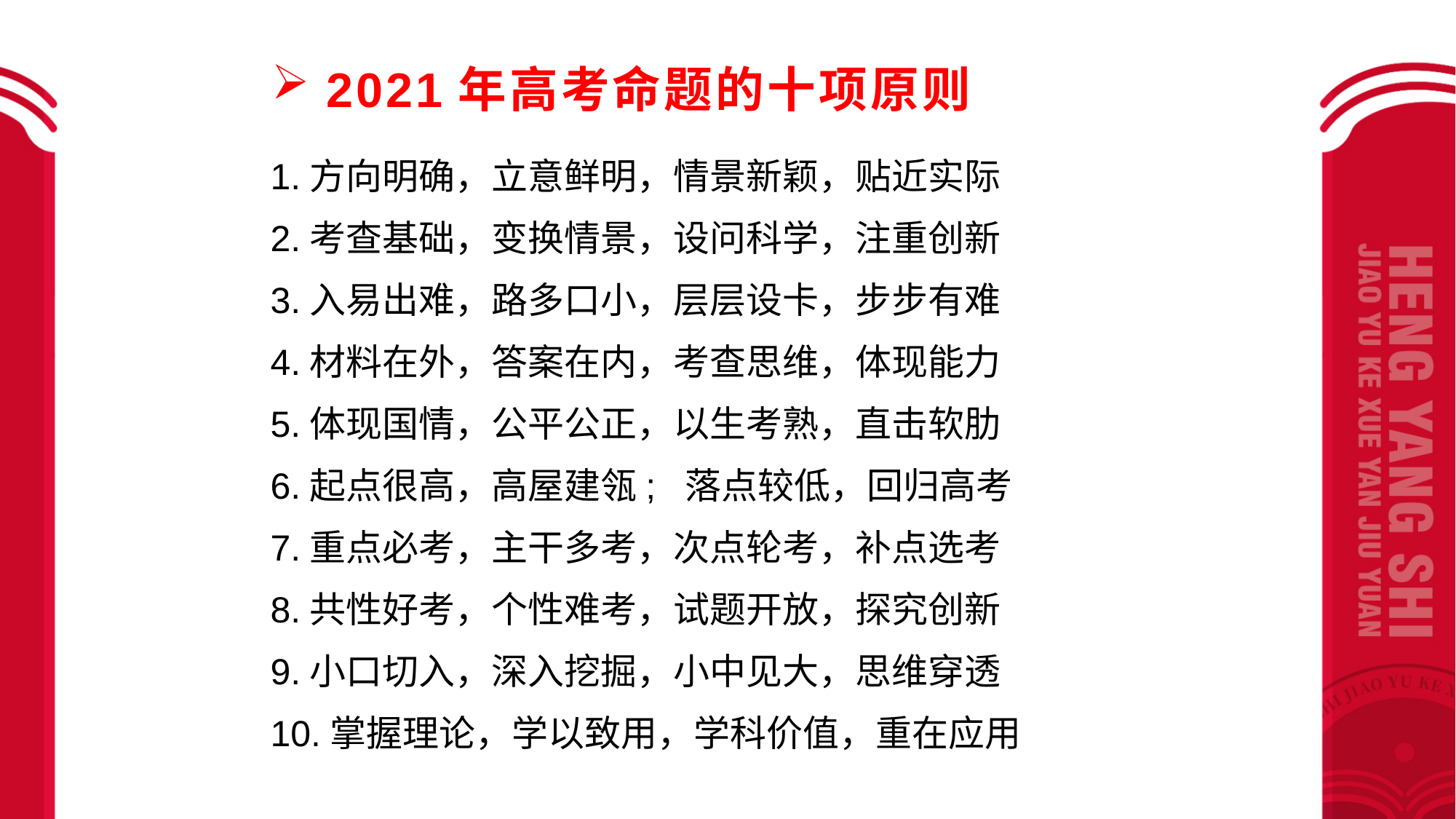

2021年高考命题的十项原则
1.方向明确，立意鲜明，情景新颖，贴近实际
2.考查基础，变换情景，设问科学，注重创新
3.入易出难，路多口小，层层设卡，步步有难
4.材料在外，答案在内，考查思维，体现能力
5.体现国情，公平公正，以生考熟，直击软肋
6.起点很高，高屋建瓴;  落点较低，回归高考
7.重点必考，主干多考，次点轮考，补点选考
8.共性好考，个性难考，试题开放，探究创新
9.小口切入，深入挖掘，小中见大，思维穿透
10.掌握理论，学以致用，学科价值，重在应用